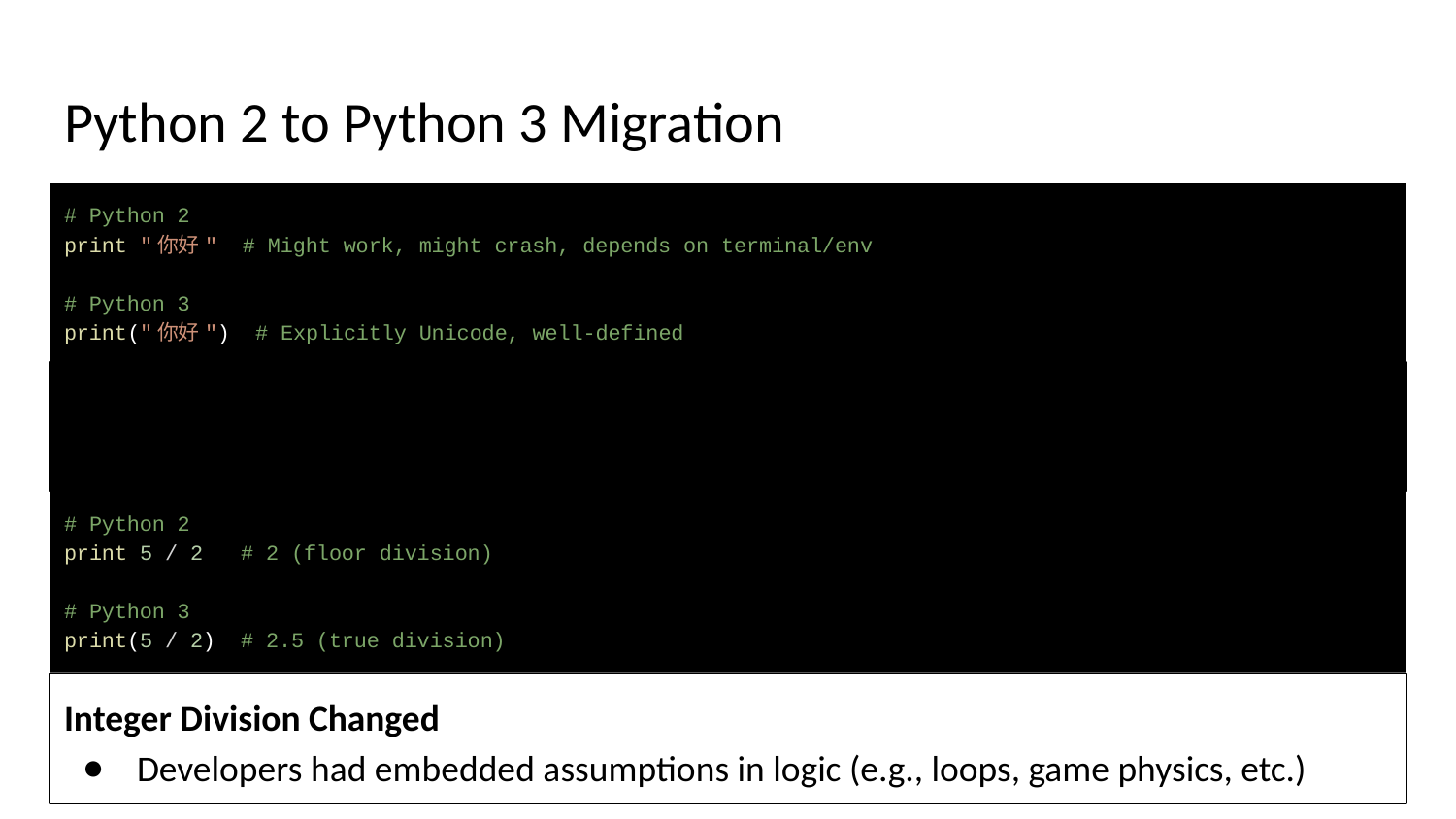

# Python 2 to Python 3 Migration
# Python 2
print "你好"  # Might work, might crash, depends on terminal/env

# Python 3
print("你好")  # Explicitly Unicode, well-defined
Python 2 let devs avoid thinking about encodings — until it failed silently.
Python 3 forced explicit encoding/decoding to eliminate confusion.
# Python 2
print 5 / 2   # 2 (floor division)

# Python 3
print(5 / 2)  # 2.5 (true division)
Integer Division Changed
Developers had embedded assumptions in logic (e.g., loops, game physics, etc.)